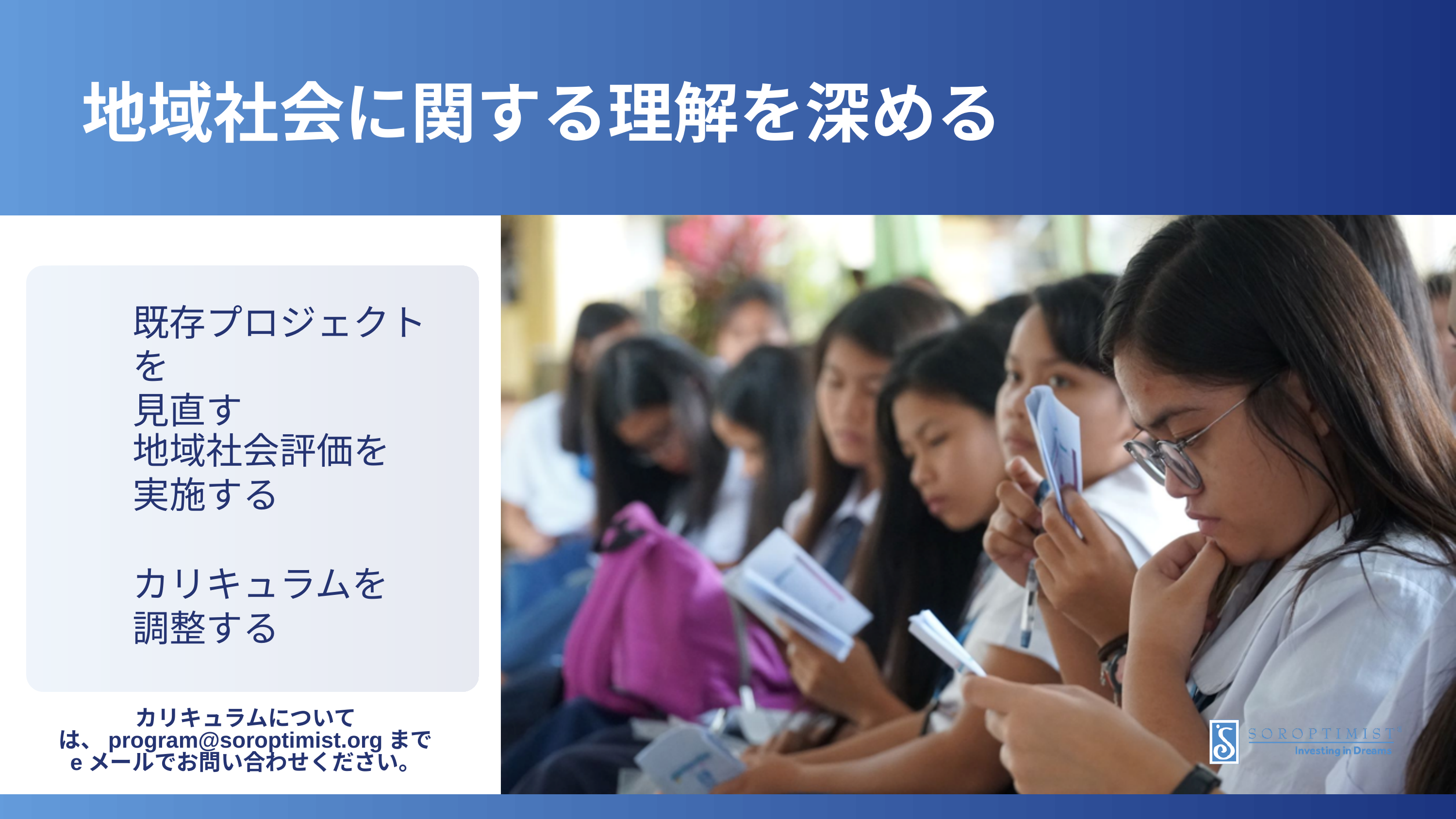

地域社会に関する理解を深める

既存プロジェクトを
見直す

地域社会評価を
実施する

カリキュラムを
調整する

カリキュラムについては、program@soroptimist.orgまで
eメールでお問い合わせください。